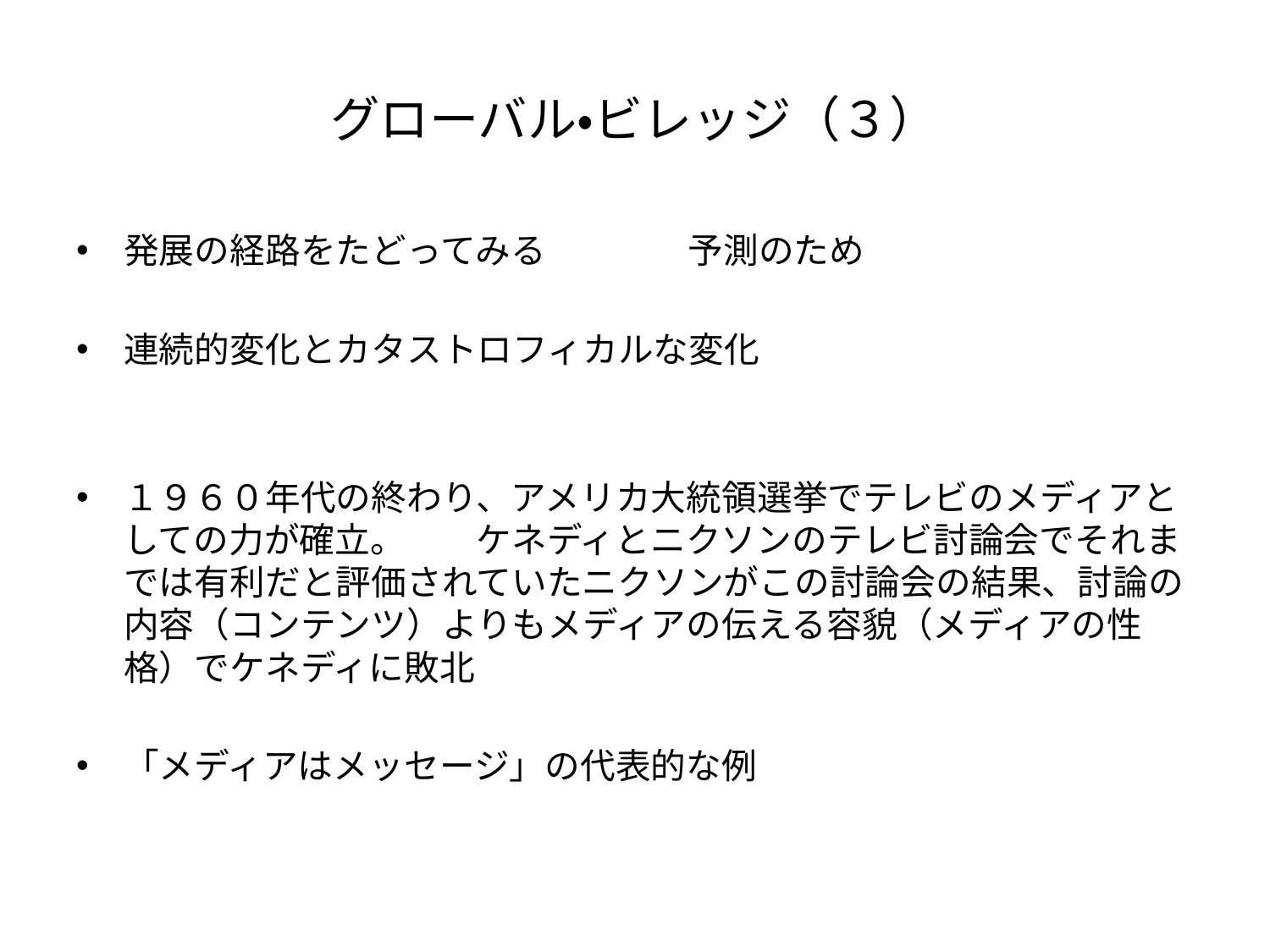

# グローバル・ビレッジ（３）
発展の経路をたどってみる　　　　予測のため

連続的変化とカタストロフィカルな変化

１９６０年代の終わり、アメリカ大統領選挙でテレビのメディアとしての力が確立。　　ケネディとニクソンのテレビ討論会でそれまでは有利だと評価されていたニクソンがこの討論会の結果、討論の内容（コンテンツ）よりもメディアの伝える容貌（メディアの性格）でケネディに敗北

「メディアはメッセージ」の代表的な例